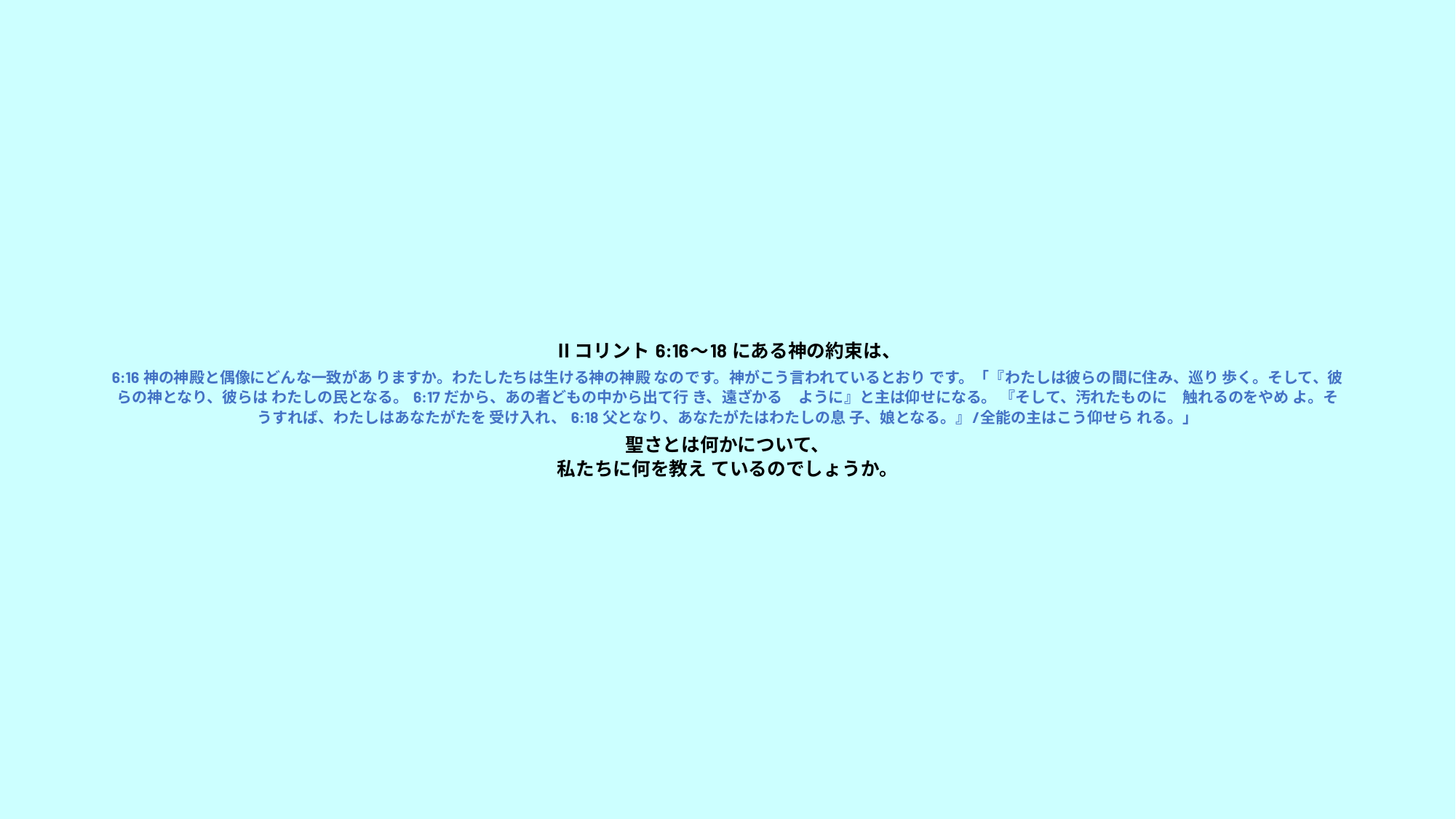

# Ⅱコリント 6:16～18 にある神の約束は、 　 6:16 神の神殿と偶像にどんな一致があ りますか。わたしたちは生ける神の神殿 なのです。神がこう言われているとおり です。「『わたしは彼らの間に住み、巡り 歩く。そして、彼らの神となり、彼らは わたしの民となる。 6:17 だから、あの者どもの中から出て行 き、遠ざかる　ように』と主は仰せになる。 『そして、汚れたものに　触れるのをやめ よ。そうすれば、わたしはあなたがたを 受け入れ、 6:18 父となり、あなたがたはわたしの息 子、娘となる。』/全能の主はこう仰せら れる。」 　 聖さとは何かについて、 私たちに何を教え ているのでしょうか。